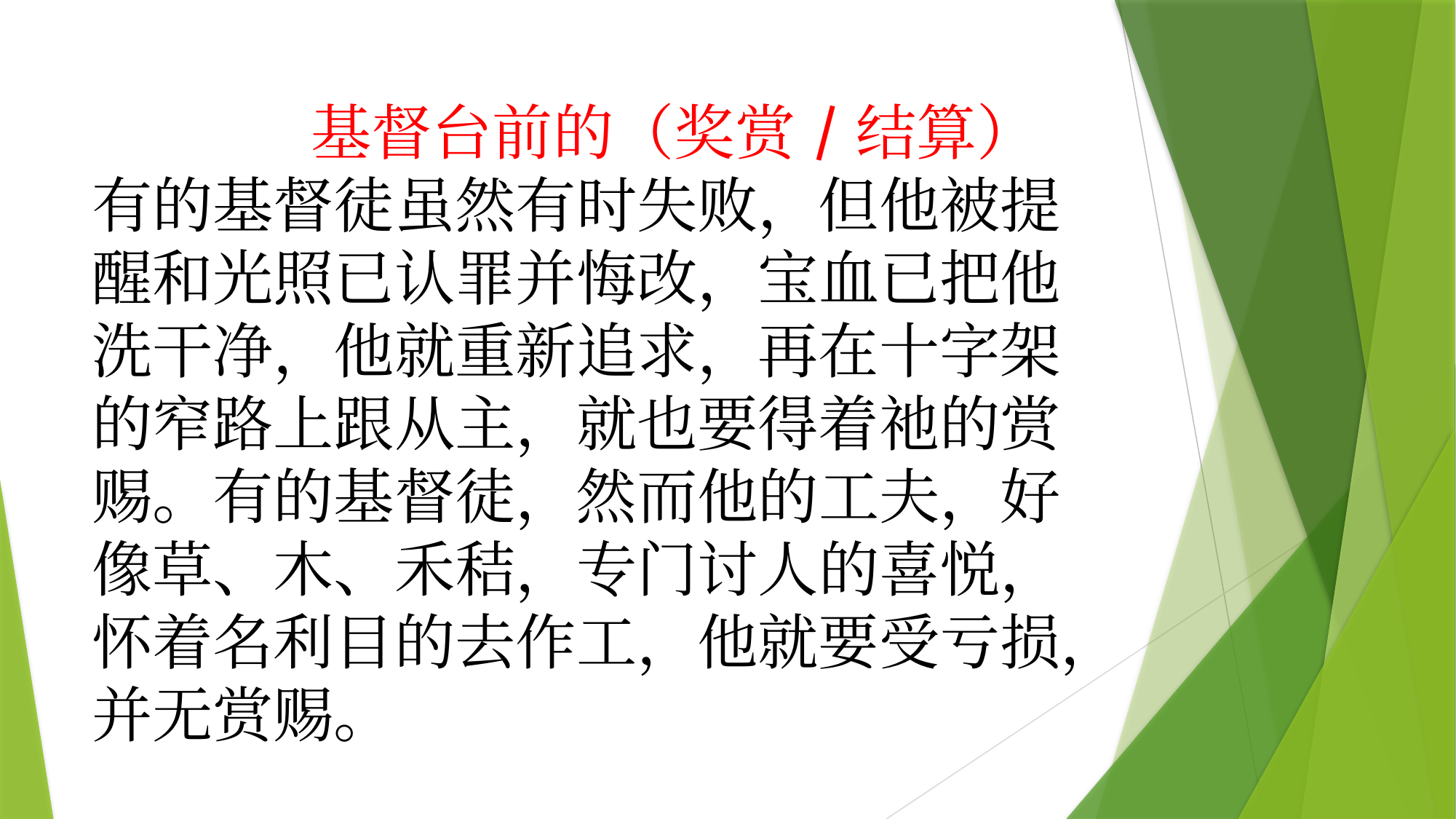

# 基督台前的（奖赏/结算） 有的基督徒虽然有时失败，但他被提醒和光照已认罪并悔改，宝血已把他洗干净，他就重新追求，再在十字架的窄路上跟从主，就也要得着祂的赏赐。有的基督徒，然而他的工夫，好像草、木、禾秸，专门讨人的喜悦，怀着名利目的去作工，他就要受亏损，并无赏赐。